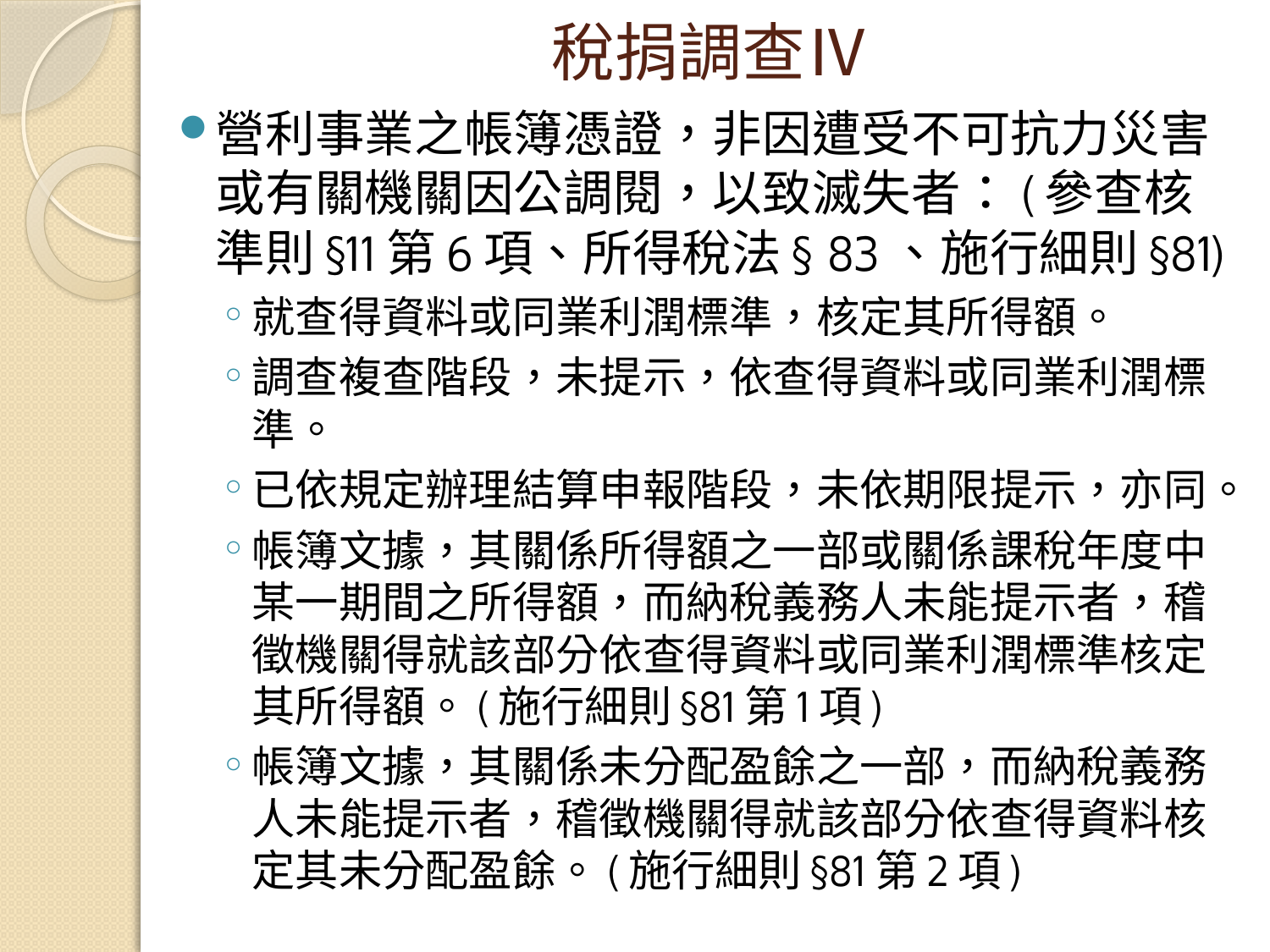

# 稅捐調查Ⅳ
營利事業之帳簿憑證，非因遭受不可抗力災害或有關機關因公調閱，以致滅失者：(參查核準則§11第6項、所得稅法§ 83、施行細則§81)
就查得資料或同業利潤標準，核定其所得額。
調查複查階段，未提示，依查得資料或同業利潤標準。
已依規定辦理結算申報階段，未依期限提示，亦同。
帳簿文據，其關係所得額之一部或關係課稅年度中某一期間之所得額，而納稅義務人未能提示者，稽徵機關得就該部分依查得資料或同業利潤標準核定其所得額。(施行細則§81第1項)
帳簿文據，其關係未分配盈餘之一部，而納稅義務人未能提示者，稽徵機關得就該部分依查得資料核定其未分配盈餘。(施行細則§81第2項)